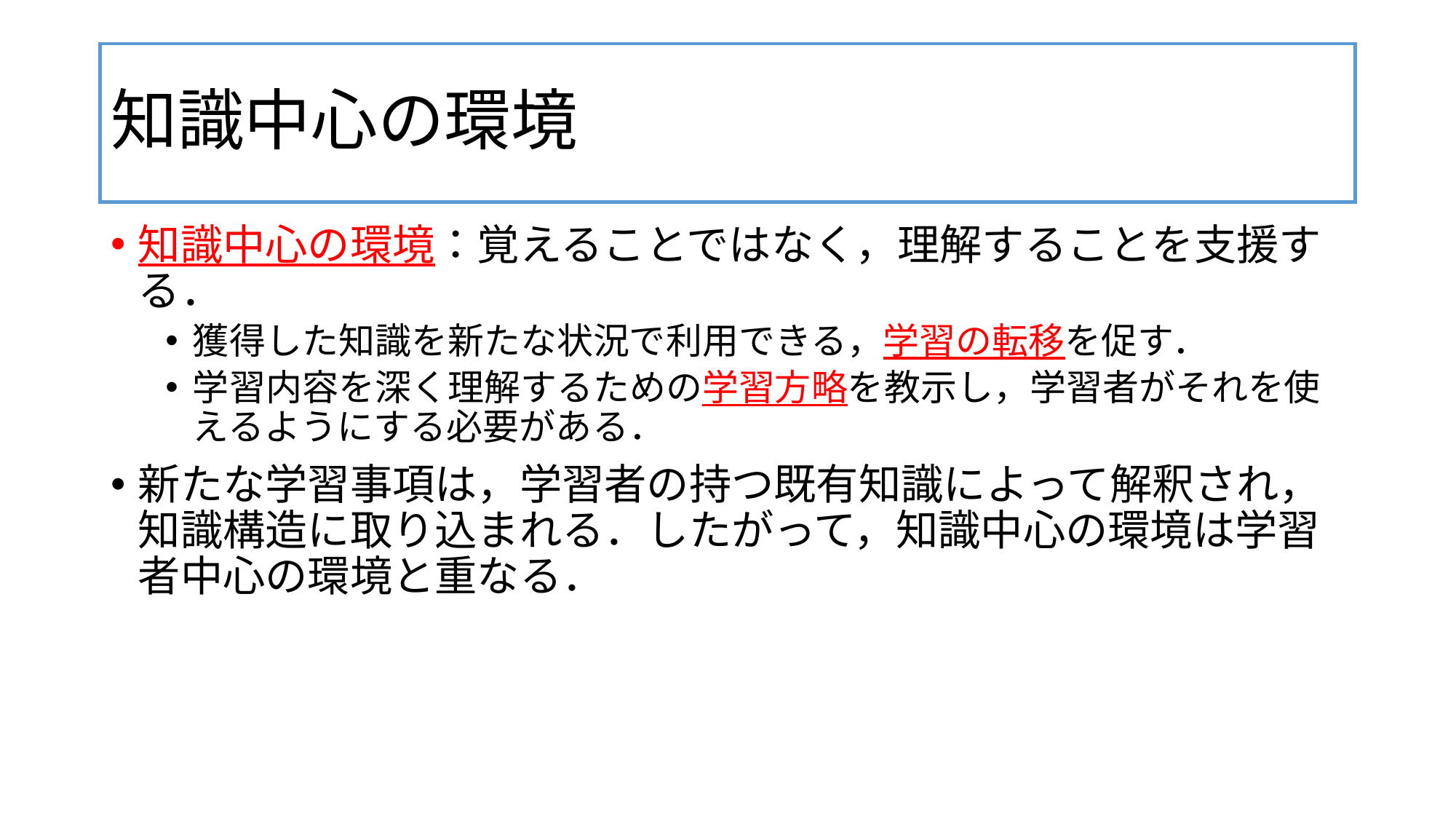

# 知識中心の環境
知識中心の環境：覚えることではなく，理解することを支援する．
獲得した知識を新たな状況で利用できる，学習の転移を促す．
学習内容を深く理解するための学習方略を教示し，学習者がそれを使えるようにする必要がある．
新たな学習事項は，学習者の持つ既有知識によって解釈され，知識構造に取り込まれる．したがって，知識中心の環境は学習者中心の環境と重なる．